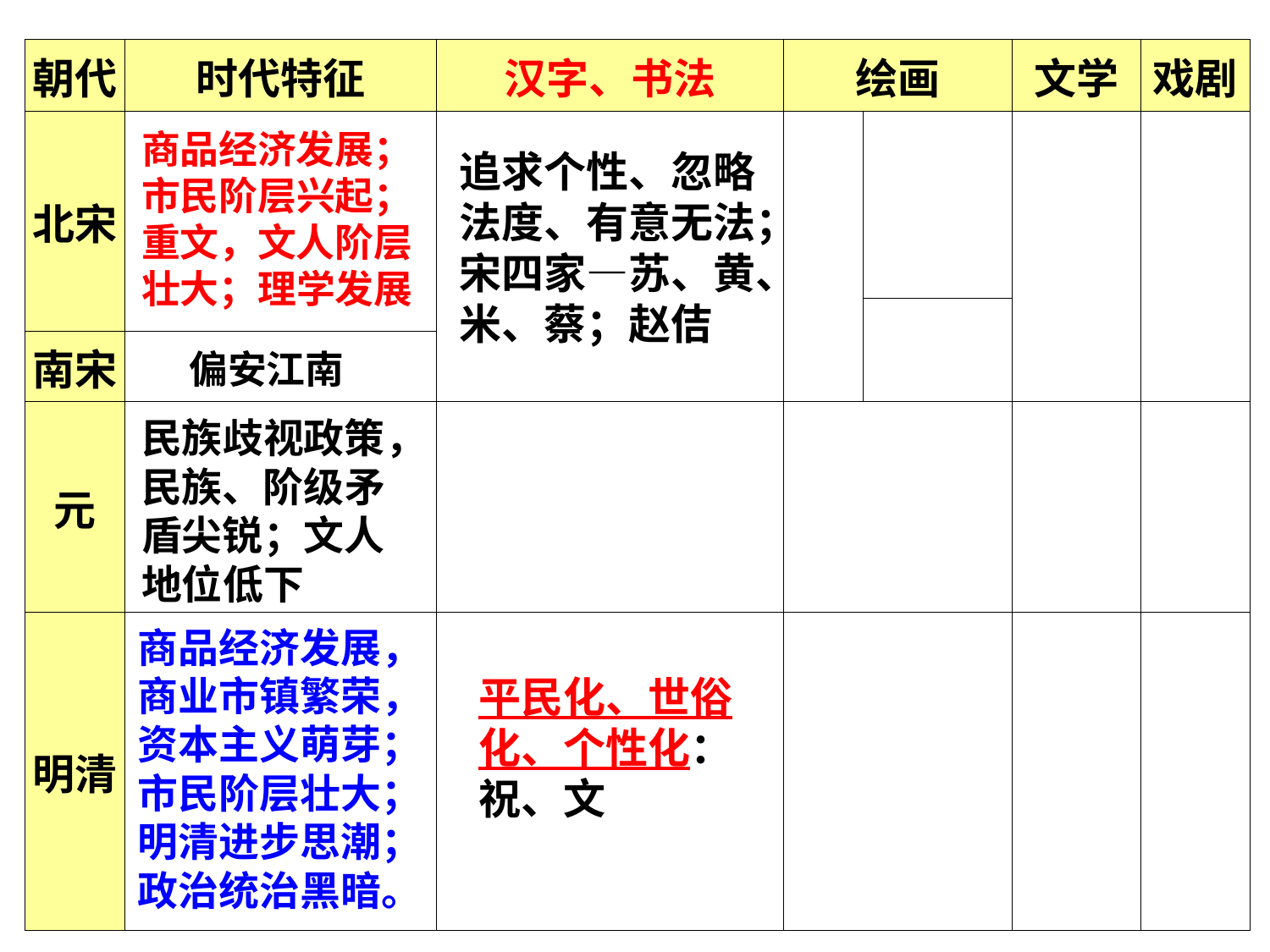

| 朝代 | 时代特征 | 汉字、书法 | 绘画 |  | 文学 | 戏剧 |
| --- | --- | --- | --- | --- | --- | --- |
| 北宋 |  |  |  |  |  |  |
|  |  |  |  |  |  |  |
| 南宋 | 偏安江南 |  |  |  |  |  |
| 元 |  |  |  |  |  |  |
| 明清 |  |  |  |  |  |  |
商品经济发展；市民阶层兴起； 重文，文人阶层壮大；理学发展
追求个性、忽略法度、有意无法；宋四家—苏、黄、米、蔡；赵佶
民族歧视政策，民族、阶级矛盾尖锐；文人地位低下
商品经济发展，商业市镇繁荣，资本主义萌芽；市民阶层壮大；明清进步思潮；政治统治黑暗。
平民化、世俗化、个性化：祝、文